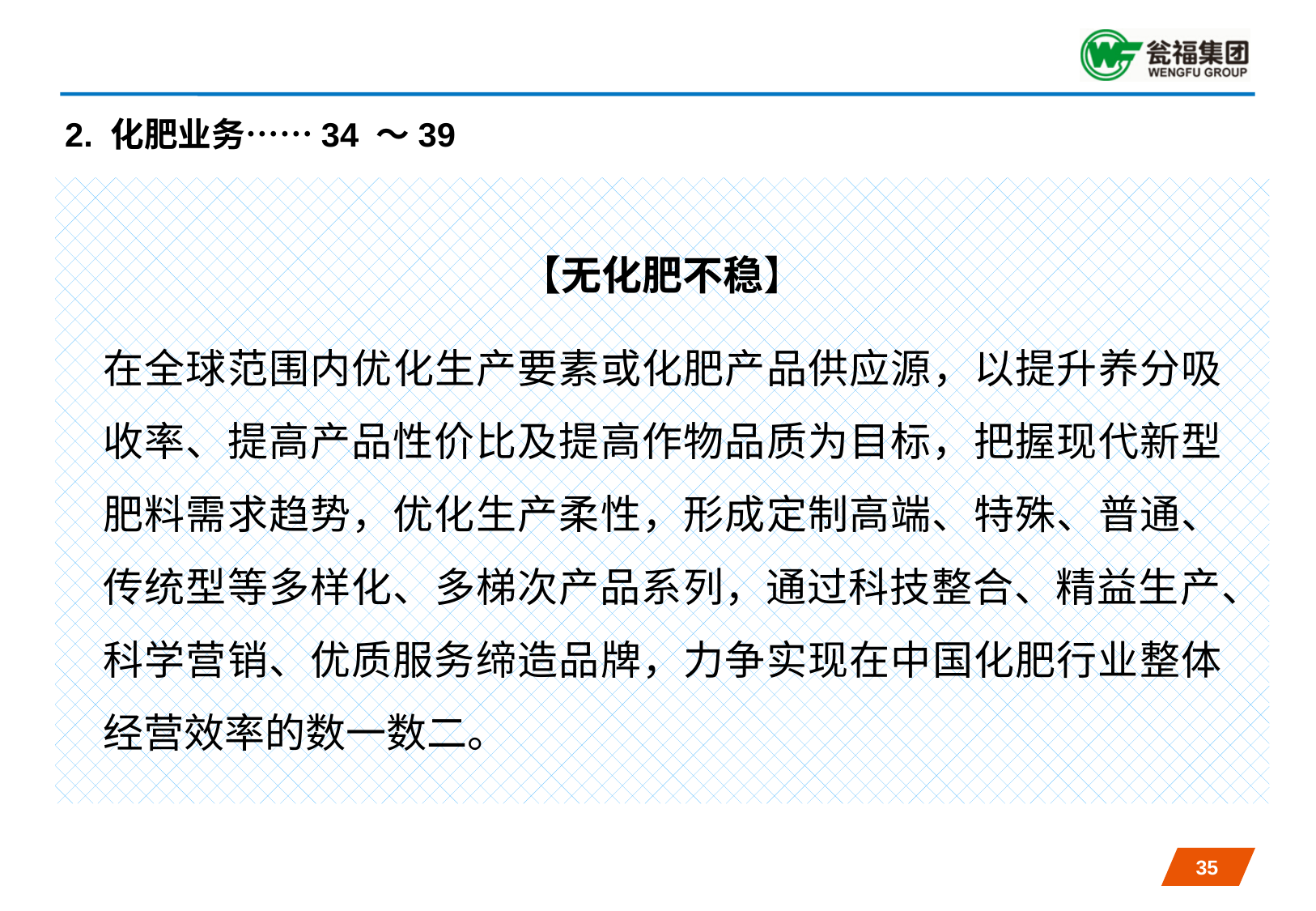

# 2. 化肥业务……34 ～39
【无化肥不稳】
在全球范围内优化生产要素或化肥产品供应源，以提升养分吸收率、提高产品性价比及提高作物品质为目标，把握现代新型肥料需求趋势，优化生产柔性，形成定制高端、特殊、普通、传统型等多样化、多梯次产品系列，通过科技整合、精益生产、科学营销、优质服务缔造品牌，力争实现在中国化肥行业整体经营效率的数一数二。